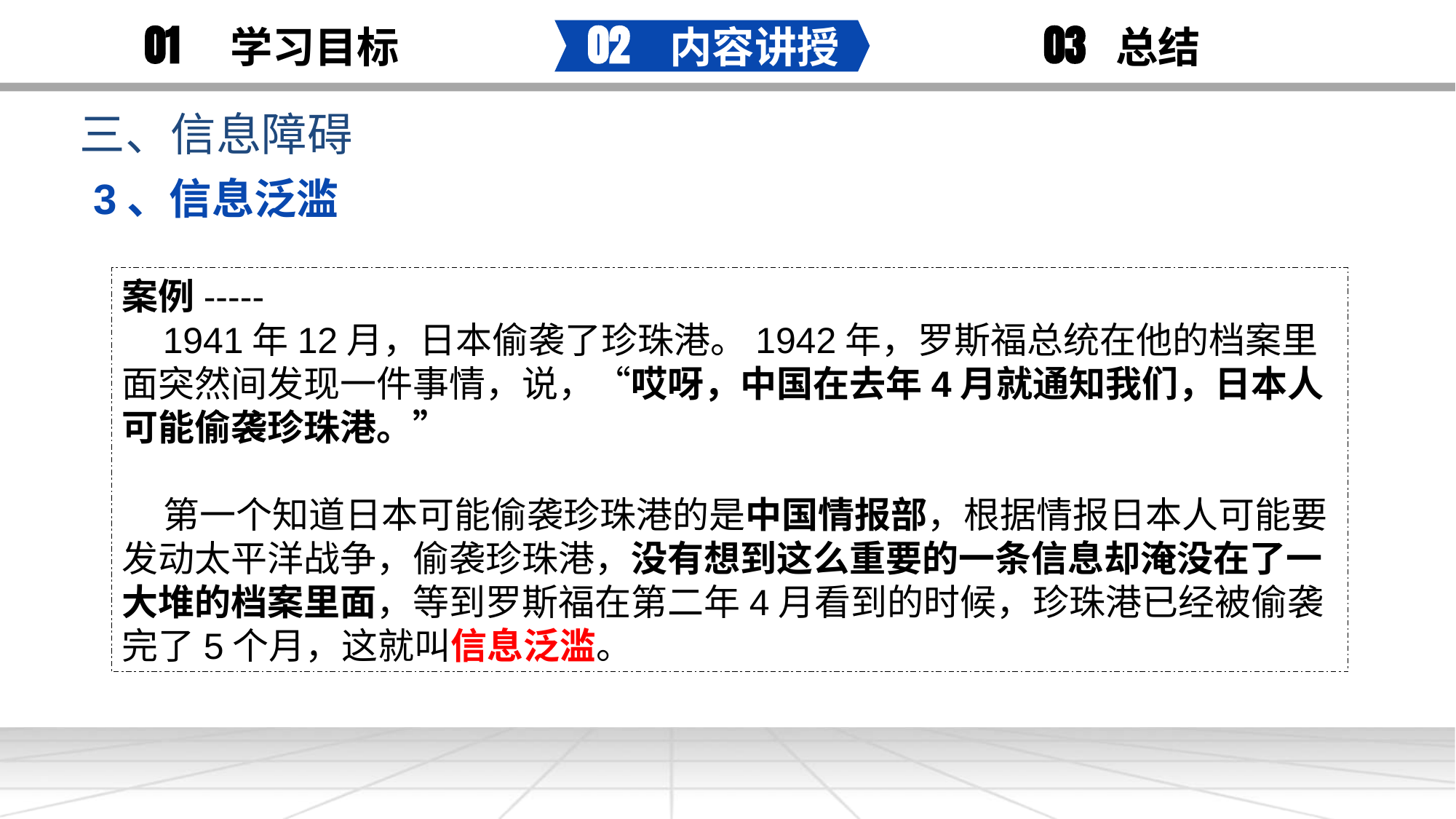

02   内容讲授
03  总结
01    学习目标

三、信息障碍
3、信息泛滥

案例-----
    1941年12月，日本偷袭了珍珠港。1942年，罗斯福总统在他的档案里面突然间发现一件事情，说，“哎呀，中国在去年4月就通知我们，日本人可能偷袭珍珠港。”

    第一个知道日本可能偷袭珍珠港的是中国情报部，根据情报日本人可能要发动太平洋战争，偷袭珍珠港，没有想到这么重要的一条信息却淹没在了一大堆的档案里面，等到罗斯福在第二年4月看到的时候，珍珠港已经被偷袭完了5个月，这就叫信息泛滥。